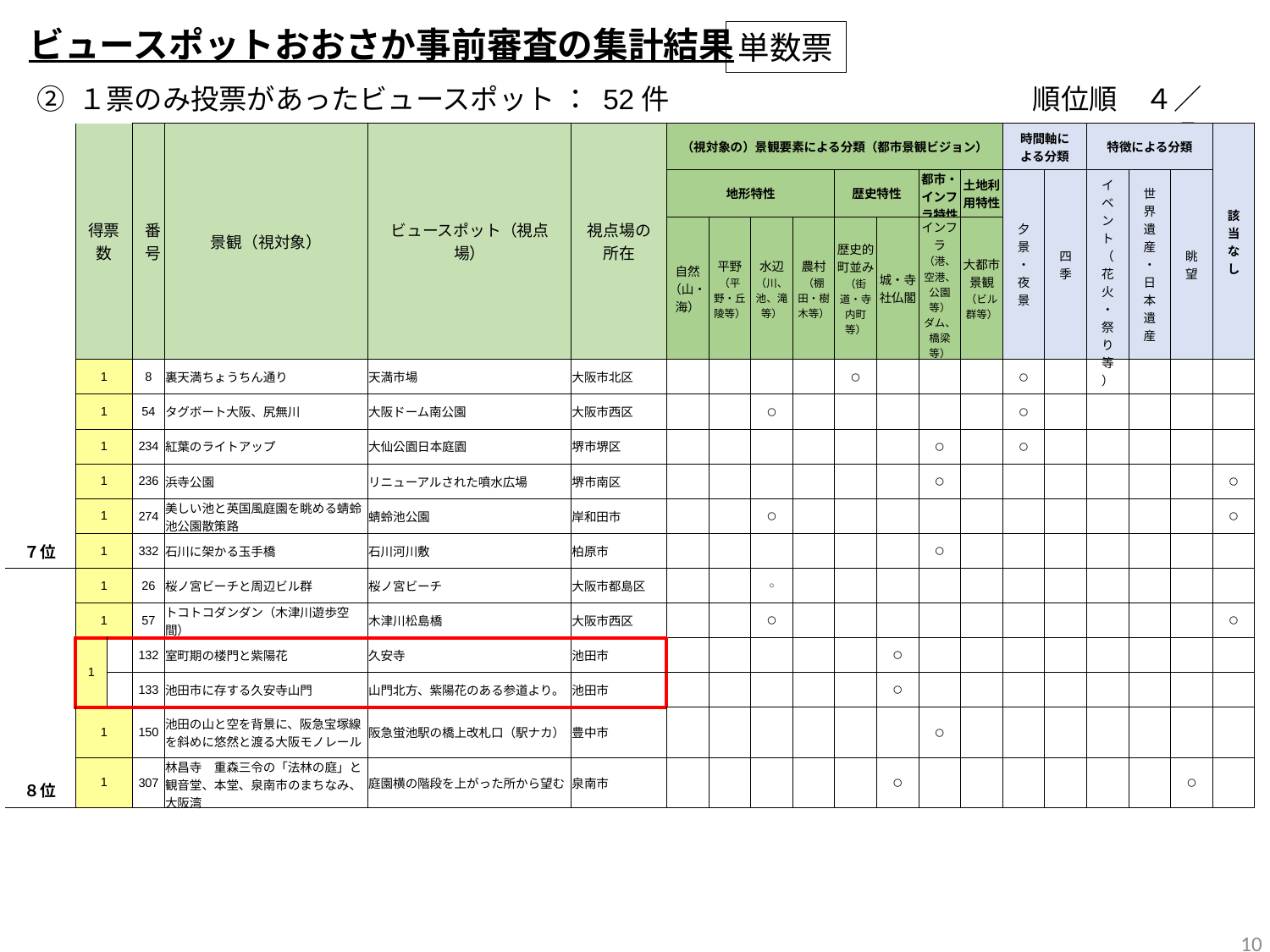

ビュースポットおおさか事前審査の集計結果
単数票
② １票のみ投票があったビュースポット ： 52件
順位順　４／５
|  |  | 得票数 |  | 番号 | 景観（視対象） | ビュースポット（視点場） | 視点場の所在 | （視対象の）景観要素による分類（都市景観ビジョン） |  |  |  |  |  |  |  | 時間軸による分類 |  | 特徴による分類 |  |  | 該当なし |
| --- | --- | --- | --- | --- | --- | --- | --- | --- | --- | --- | --- | --- | --- | --- | --- | --- | --- | --- | --- | --- | --- |
|  |  |  |  |  |  |  |  | 地形特性 |  |  |  | 歴史特性 |  | 都市・インフラ特性 | 土地利用特性 | 夕景・夜景 | 四季 | イベント （花火・祭り等） | 世界遺産・日本遺産 | 眺望 |  |
|  |  |  |  |  |  |  |  | 自然 （山・海） | 平野 （平野・丘陵等） | 水辺 （川、池、滝等） | 農村 （棚田・樹木等） | 歴史的町並み （街道・寺内町等） | 城・寺社仏閣 | インフラ （港、空港、公園等） ダム、橋梁等） | 大都市景観 （ビル群等） |  |  |  |  |  |  |
|  |  | 1 |  | 8 | 裏天満ちょうちん通り | 天満市場 | 大阪市北区 |  |  |  |  | 〇 |  |  |  | 〇 |  |  |  |  |  |
|  |  | 1 |  | 54 | タグボート大阪、尻無川 | 大阪ドーム南公園 | 大阪市西区 |  |  | 〇 |  |  |  |  |  | 〇 |  |  |  |  |  |
|  |  | 1 |  | 234 | 紅葉のライトアップ | 大仙公園日本庭園 | 堺市堺区 |  |  |  |  |  |  | 〇 |  | 〇 |  |  |  |  |  |
|  |  | 1 |  | 236 | 浜寺公園 | リニューアルされた噴水広場 | 堺市南区 |  |  |  |  |  |  | 〇 |  |  |  |  |  |  | 〇 |
|  |  | 1 |  | 274 | 美しい池と英国風庭園を眺める蜻蛉池公園散策路 | 蜻蛉池公園 | 岸和田市 |  |  | 〇 |  |  |  |  |  |  |  |  |  |  | 〇 |
| ７位 |  | 1 |  | 332 | 石川に架かる玉手橋 | 石川河川敷 | 柏原市 |  |  |  |  |  |  | 〇 |  |  |  |  |  |  |  |
|  |  | 1 |  | 26 | 桜ノ宮ビーチと周辺ビル群 | 桜ノ宮ビーチ | 大阪市都島区 |  |  | ○ |  |  |  |  |  |  |  |  |  |  |  |
|  |  | 1 |  | 57 | トコトコダンダン（木津川遊歩空間） | 木津川松島橋 | 大阪市西区 |  |  | 〇 |  |  |  |  |  |  |  |  |  |  | 〇 |
|  |  | 1 |  | 132 | 室町期の楼門と紫陽花 | 久安寺 | 池田市 |  |  |  |  |  | 〇 |  |  |  |  |  |  |  |  |
|  |  |  |  | 133 | 池田市に存する久安寺山門 | 山門北方、紫陽花のある参道より。 | 池田市 |  |  |  |  |  | 〇 |  |  |  |  |  |  |  |  |
|  |  | 1 |  | 150 | 池田の山と空を背景に、阪急宝塚線を斜めに悠然と渡る大阪モノレール | 阪急蛍池駅の橋上改札口（駅ナカ） | 豊中市 |  |  |  |  |  |  | 〇 |  |  |  |  |  |  |  |
| ８位 |  | 1 |  | 307 | 林昌寺　重森三令の「法林の庭」と観音堂、本堂、泉南市のまちなみ、大阪湾 | 庭園横の階段を上がった所から望む | 泉南市 |  |  |  |  |  | 〇 |  |  |  |  |  |  | 〇 |  |
10